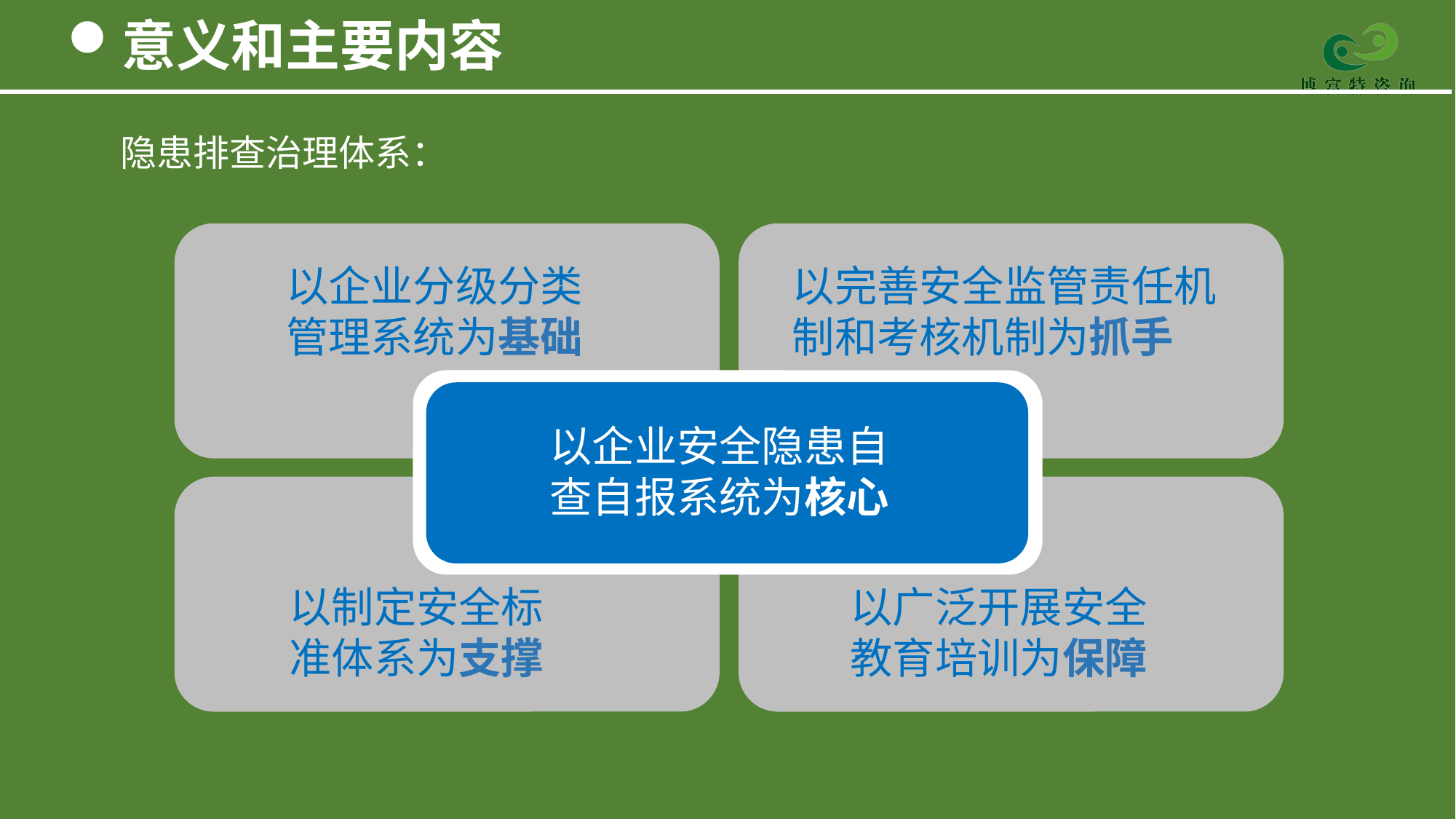

意义和主要内容
隐患排查治理体系：

以企业分级分类管理系统为基础
以完善安全监管责任机制和考核机制为抓手

以企业安全隐患自查自报系统为核心

以制定安全标准体系为支撑
以广泛开展安全教育培训为保障